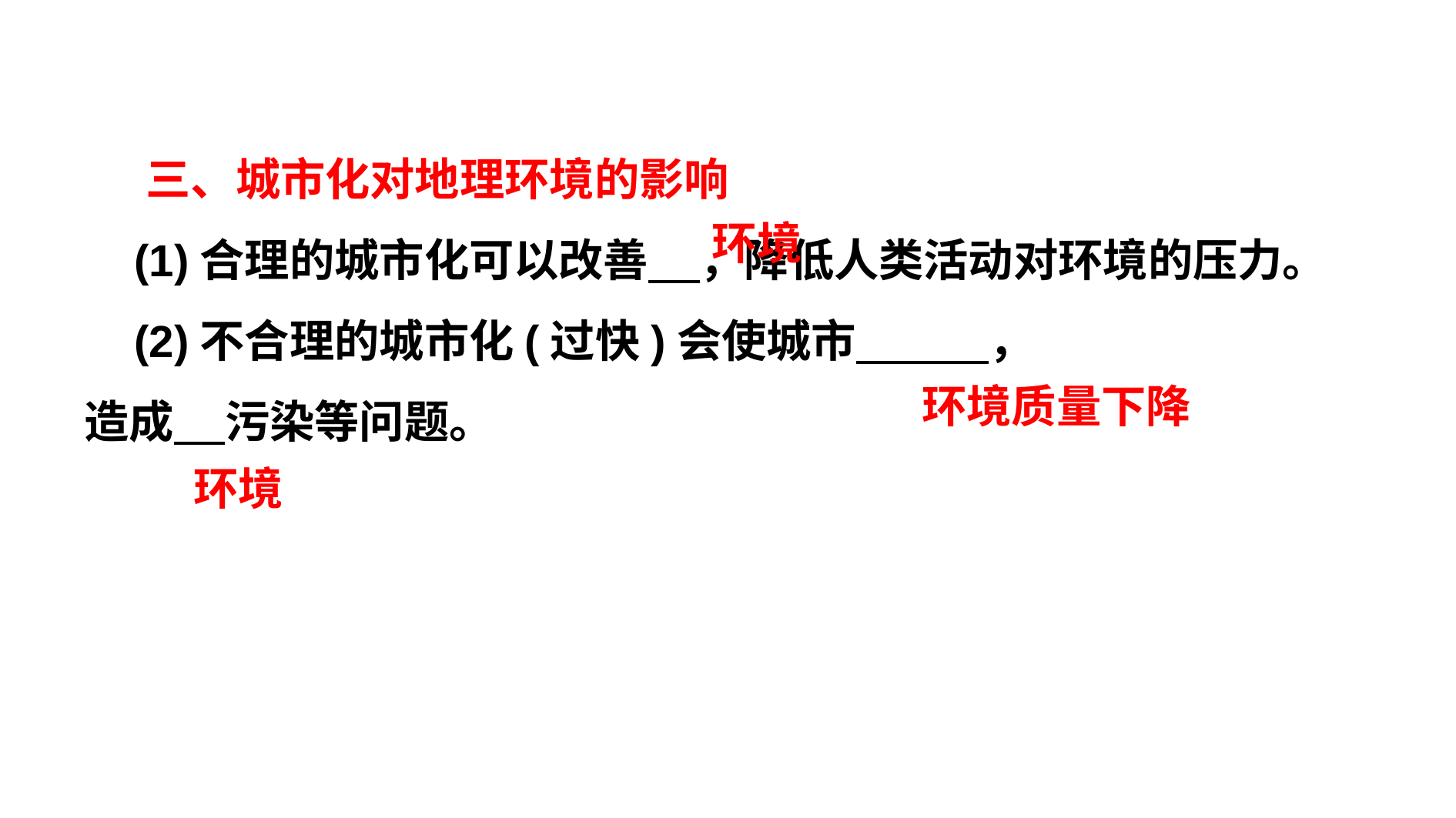

三、城市化对地理环境的影响
    (1)合理的城市化可以改善     ，降低人类活动对环境的压力。
    (2)不合理的城市化(过快)会使城市             ，
造成     污染等问题。
环境
环境质量下降
环境